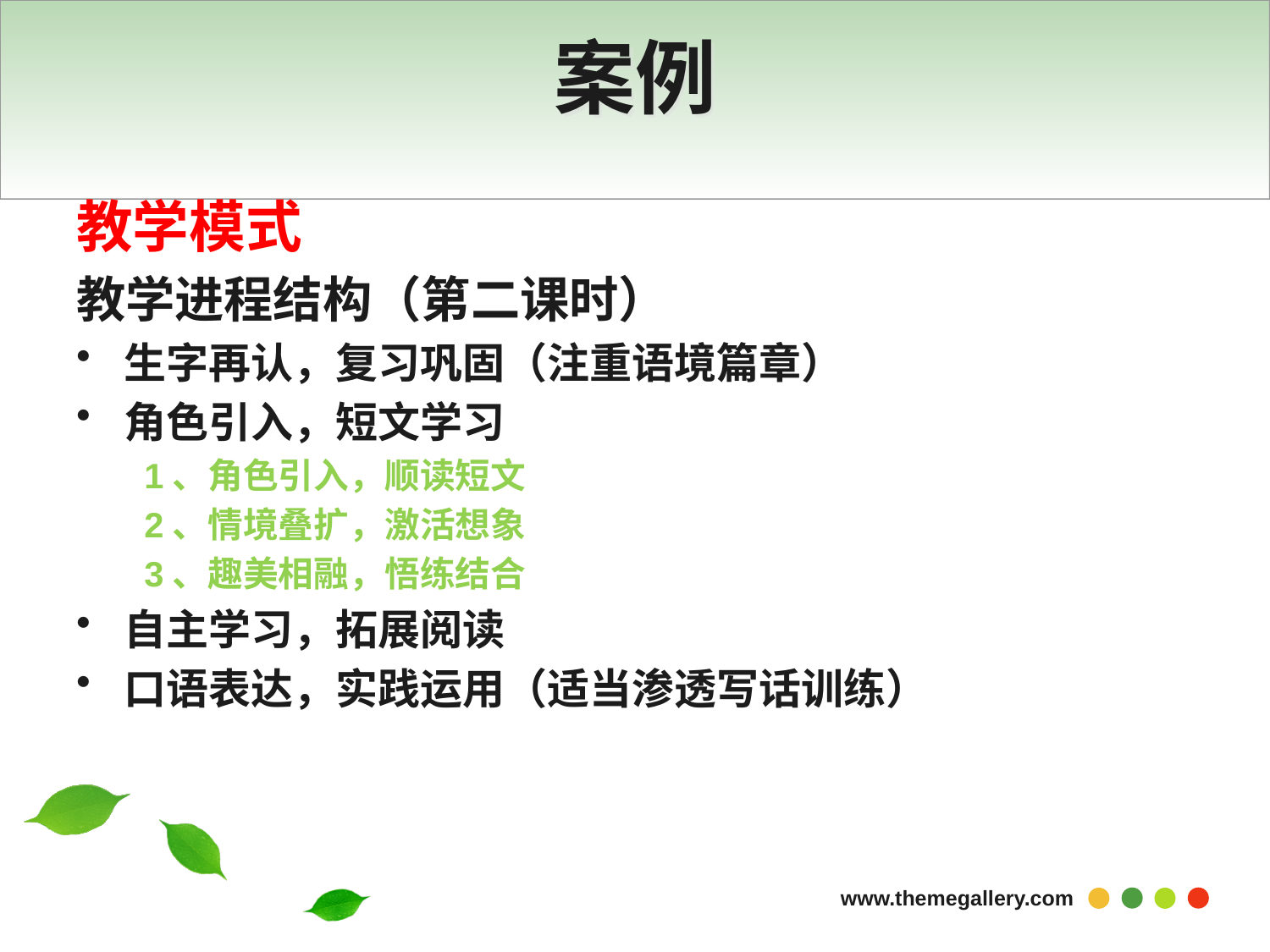

# 案例
教学模式
教学进程结构（第二课时）
生字再认，复习巩固（注重语境篇章）
角色引入，短文学习
       1、角色引入，顺读短文
       2、情境叠扩，激活想象
       3、趣美相融，悟练结合
自主学习，拓展阅读
口语表达，实践运用（适当渗透写话训练）